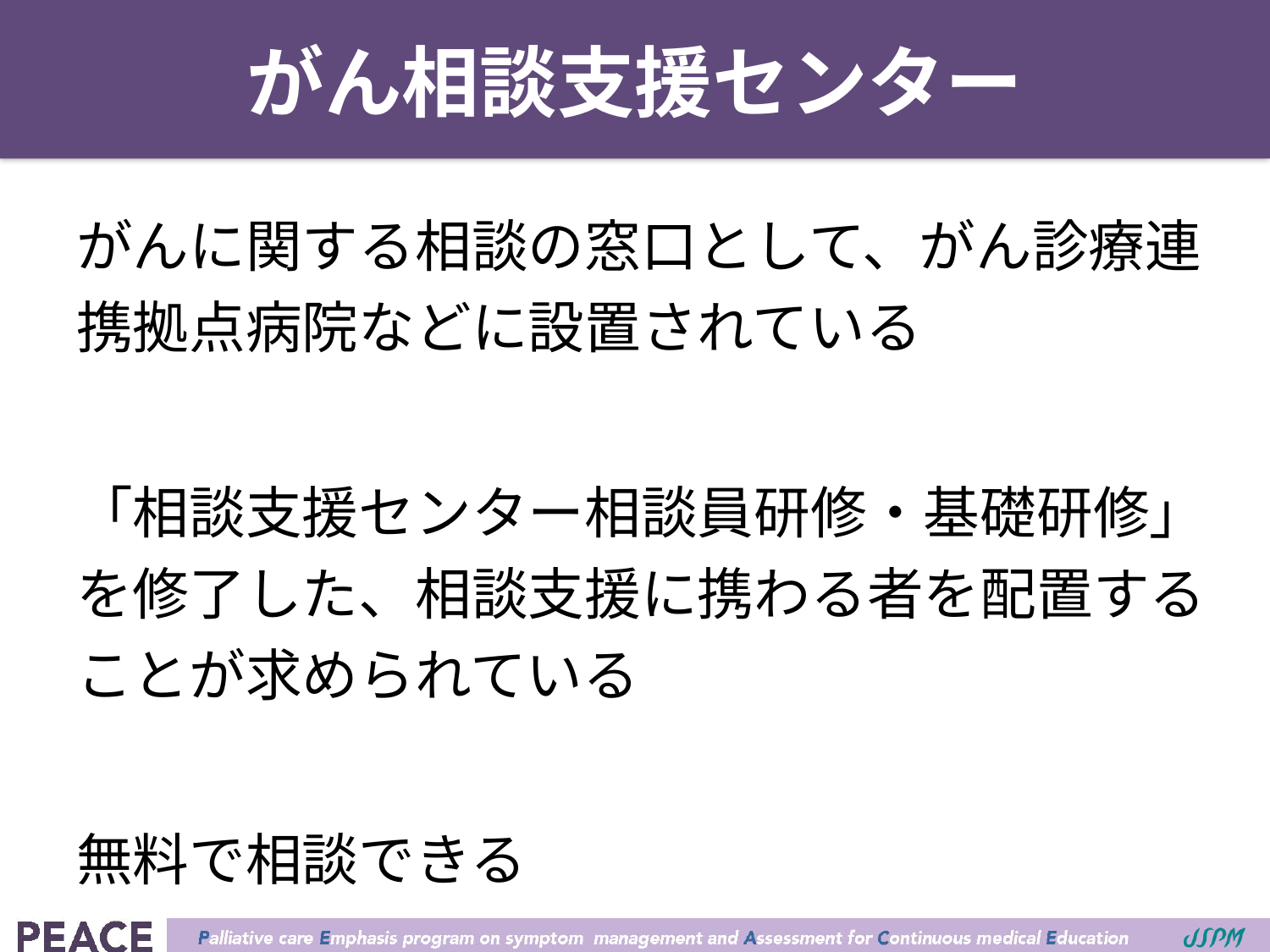

# がん相談支援センター
がんに関する相談の窓口として、がん診療連携拠点病院などに設置されている

「相談支援センター相談員研修・基礎研修」を修了した、相談支援に携わる者を配置することが求められている

無料で相談できる